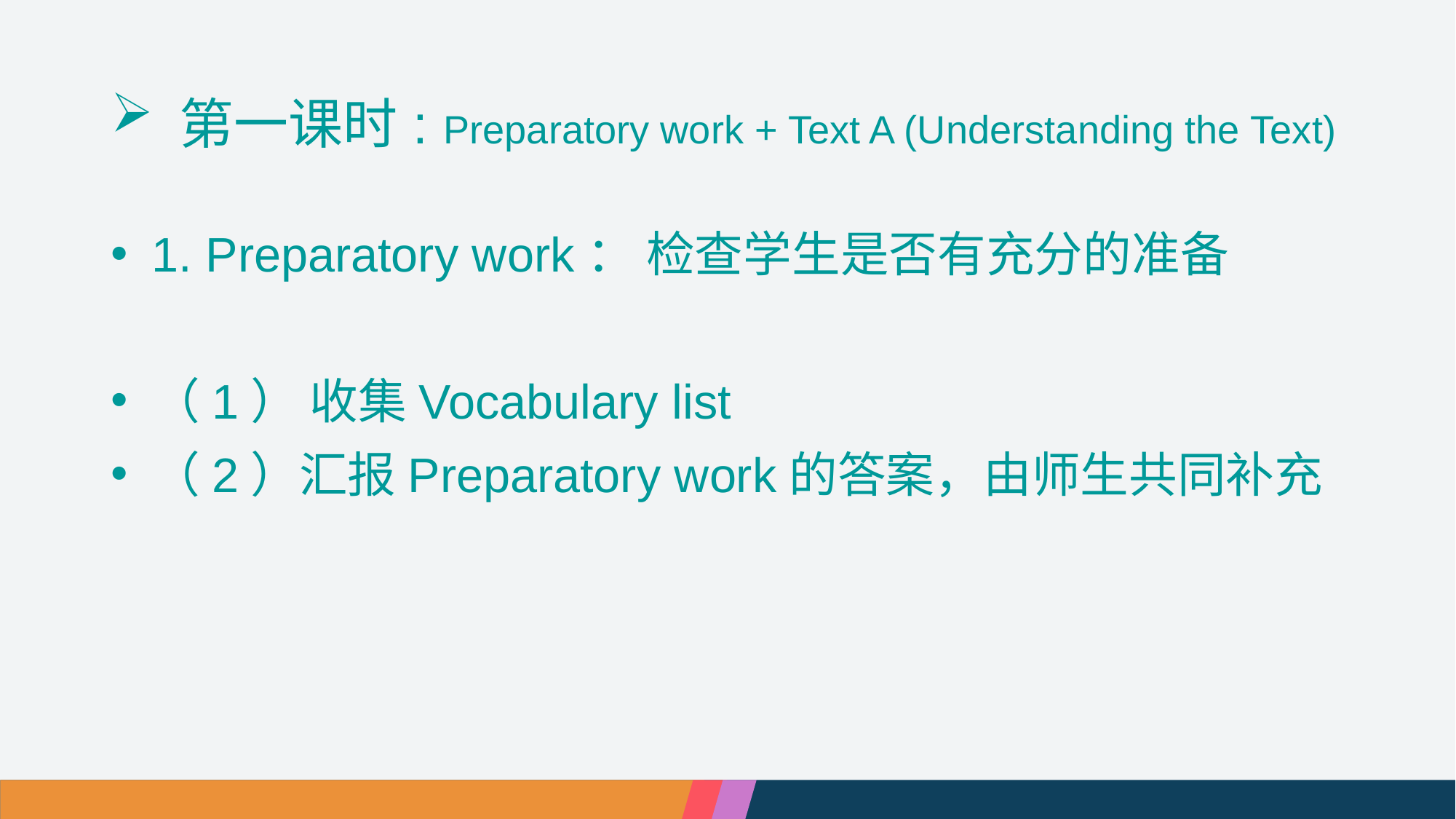

# 第一课时: Preparatory work + Text A (Understanding the Text)
1. Preparatory work： 检查学生是否有充分的准备

（1） 收集Vocabulary list
（2）汇报Preparatory work的答案，由师生共同补充